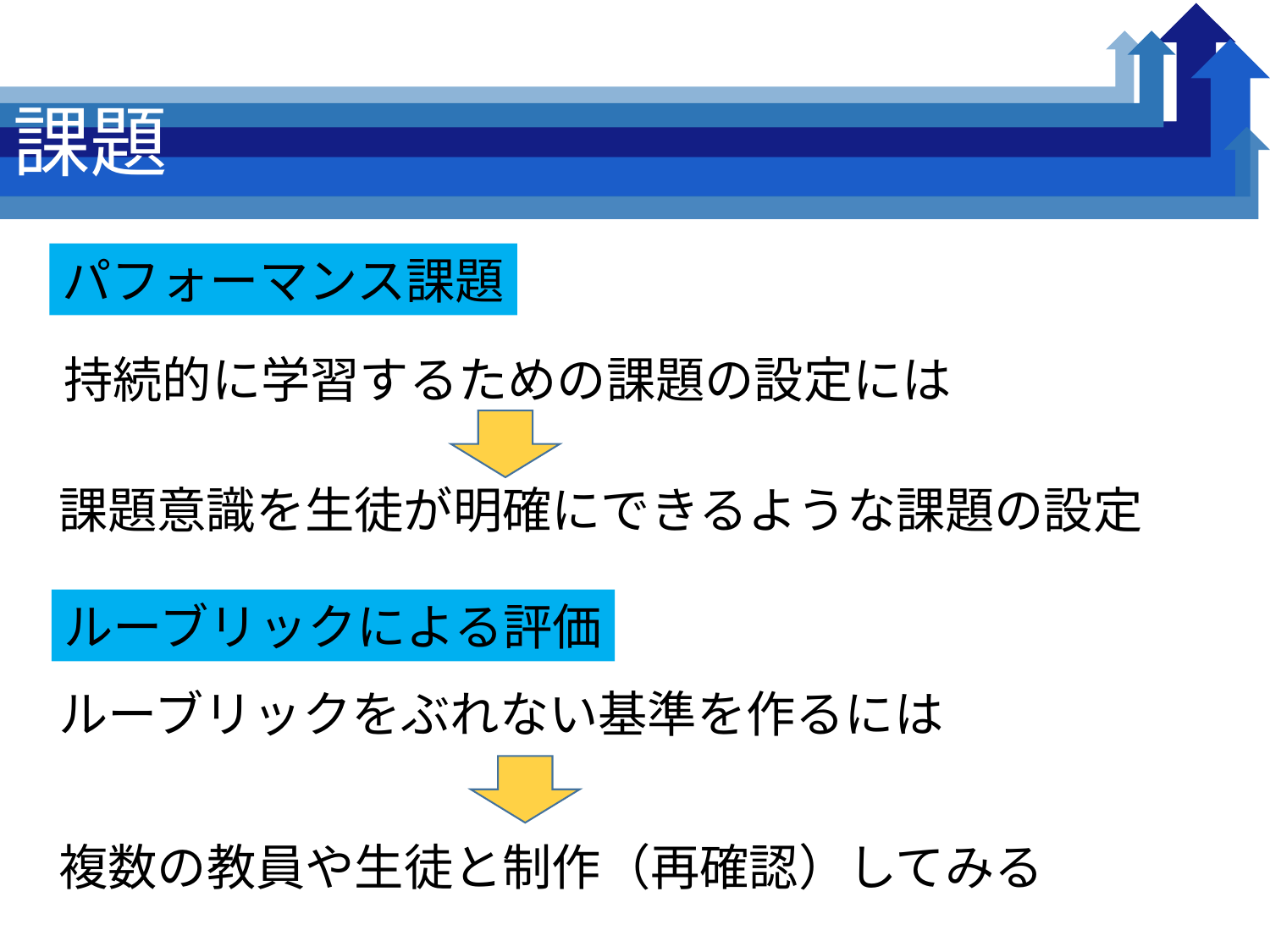

# 課題
パフォーマンス課題
持続的に学習するための課題の設定には

課題意識を生徒が明確にできるような課題の設定
ルーブリックによる評価
ルーブリックをぶれない基準を作るには

複数の教員や生徒と制作（再確認）してみる